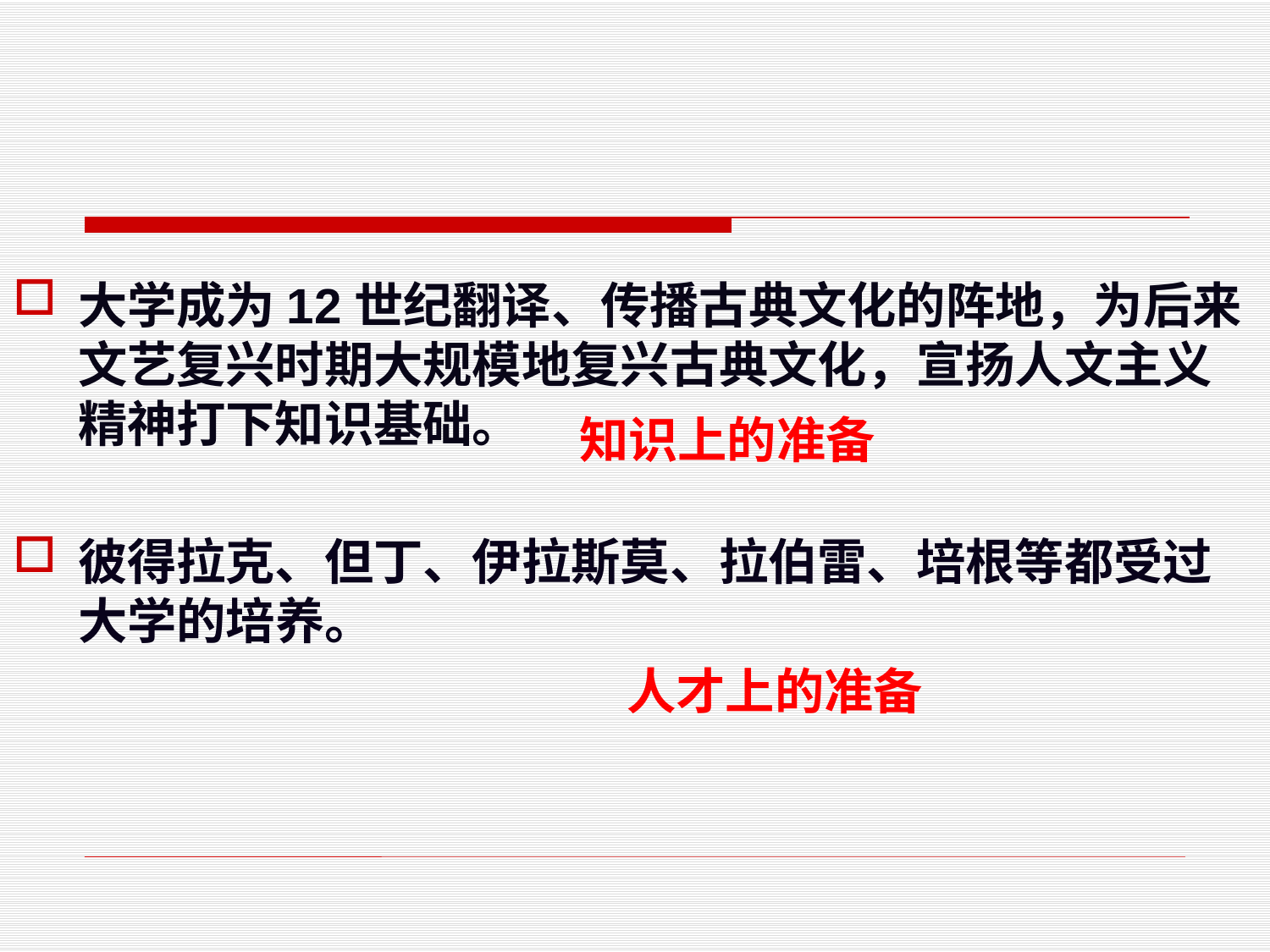

大学成为12世纪翻译、传播古典文化的阵地，为后来文艺复兴时期大规模地复兴古典文化，宣扬人文主义精神打下知识基础。

彼得拉克、但丁、伊拉斯莫、拉伯雷、培根等都受过大学的培养。

知识上的准备

人才上的准备